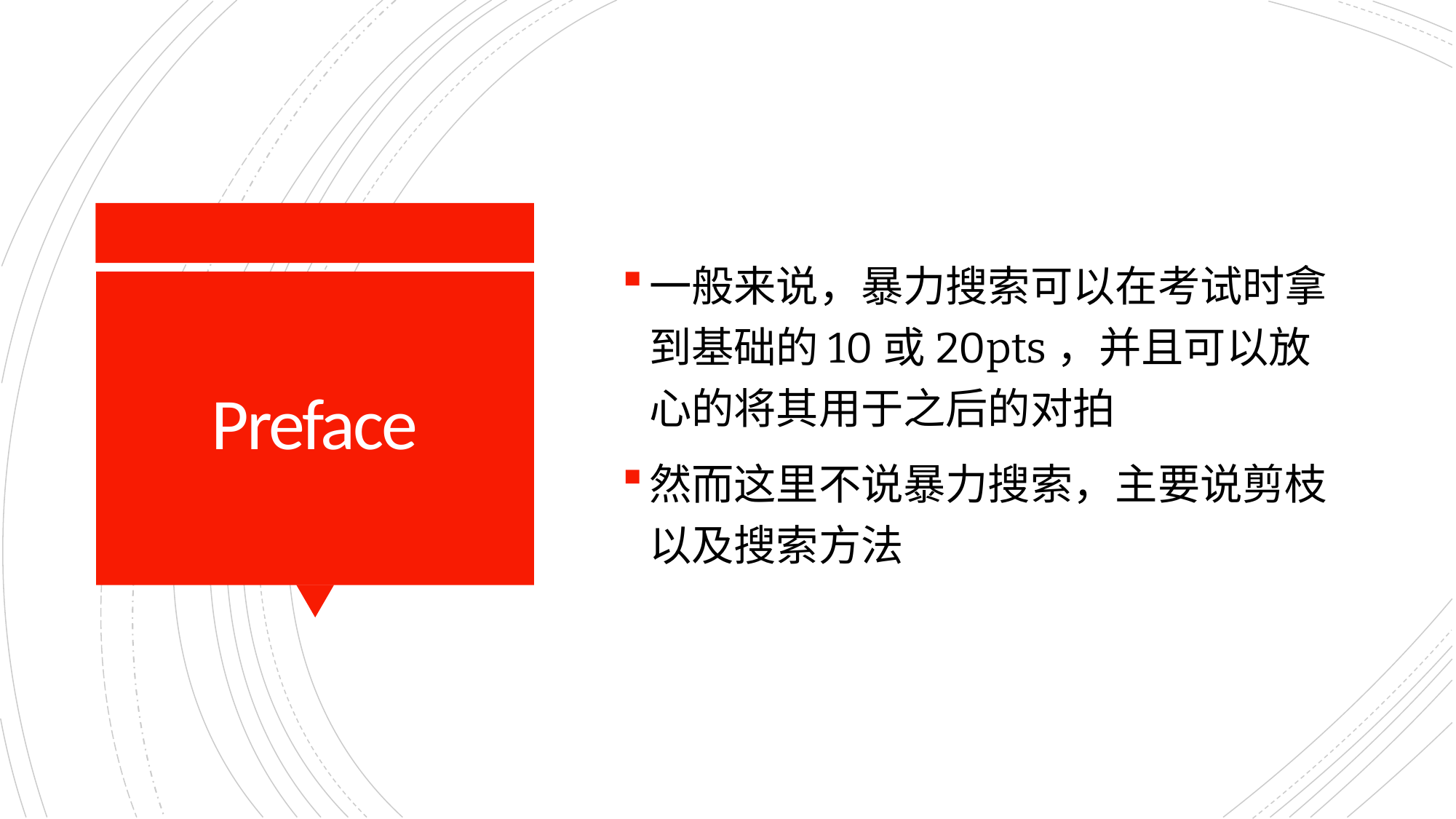

一般来说，暴力搜索可以在考试时拿到基础的10或20pts，并且可以放心的将其用于之后的对拍
然而这里不说暴力搜索，主要说剪枝以及搜索方法
# Preface